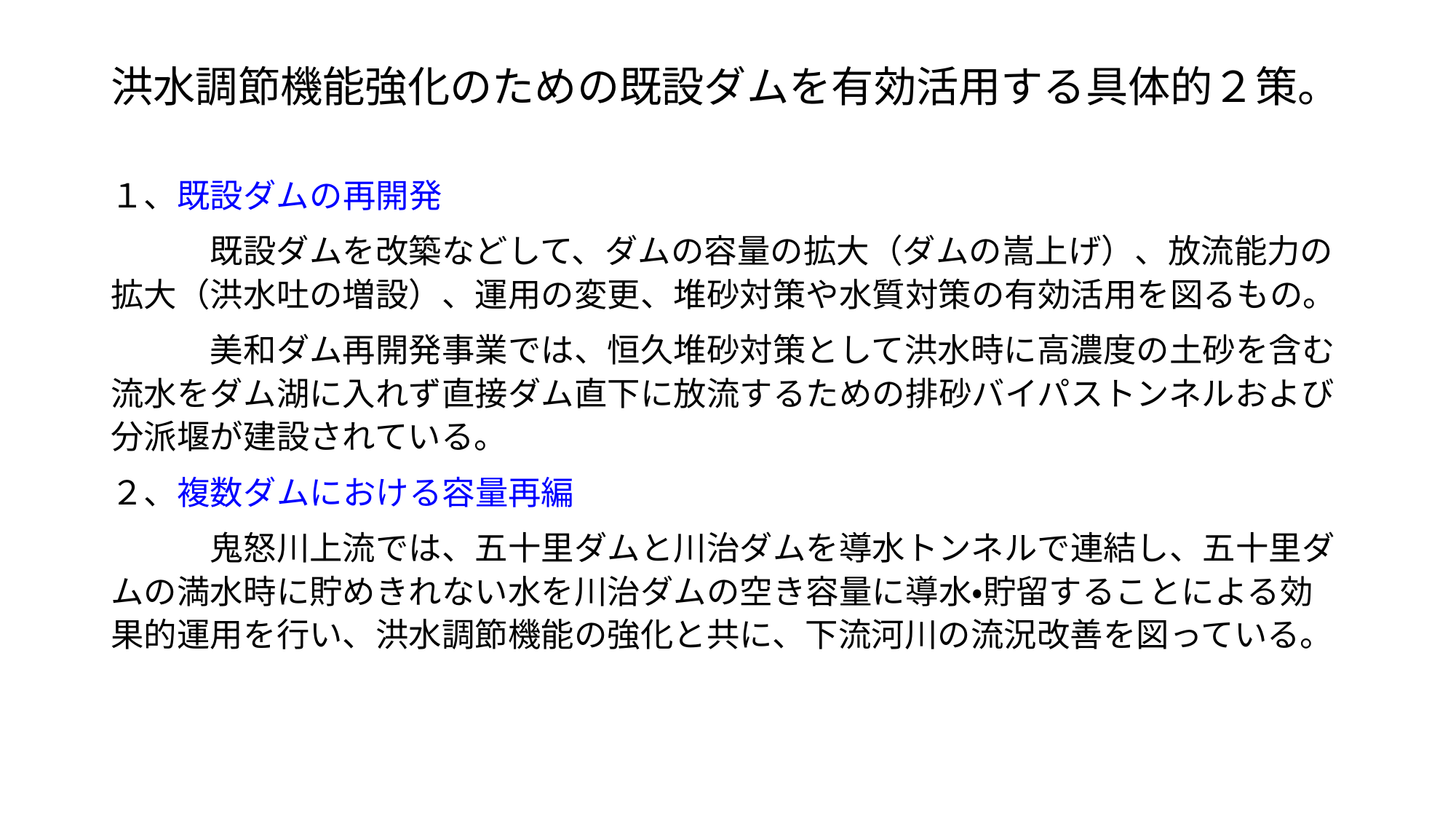

# 洪水調節機能強化のための既設ダムを有効活用する具体的２策。
１、既設ダムの再開発
　　　既設ダムを改築などして、ダムの容量の拡大（ダムの嵩上げ）、放流能力の拡大（洪水吐の増設）、運用の変更、堆砂対策や水質対策の有効活用を図るもの。
　　　美和ダム再開発事業では、恒久堆砂対策として洪水時に高濃度の土砂を含む流水をダム湖に入れず直接ダム直下に放流するための排砂バイパストンネルおよび分派堰が建設されている。
２、複数ダムにおける容量再編
　　　鬼怒川上流では、五十里ダムと川治ダムを導水トンネルで連結し、五十里ダムの満水時に貯めきれない水を川治ダムの空き容量に導水・貯留することによる効果的運用を行い、洪水調節機能の強化と共に、下流河川の流況改善を図っている。